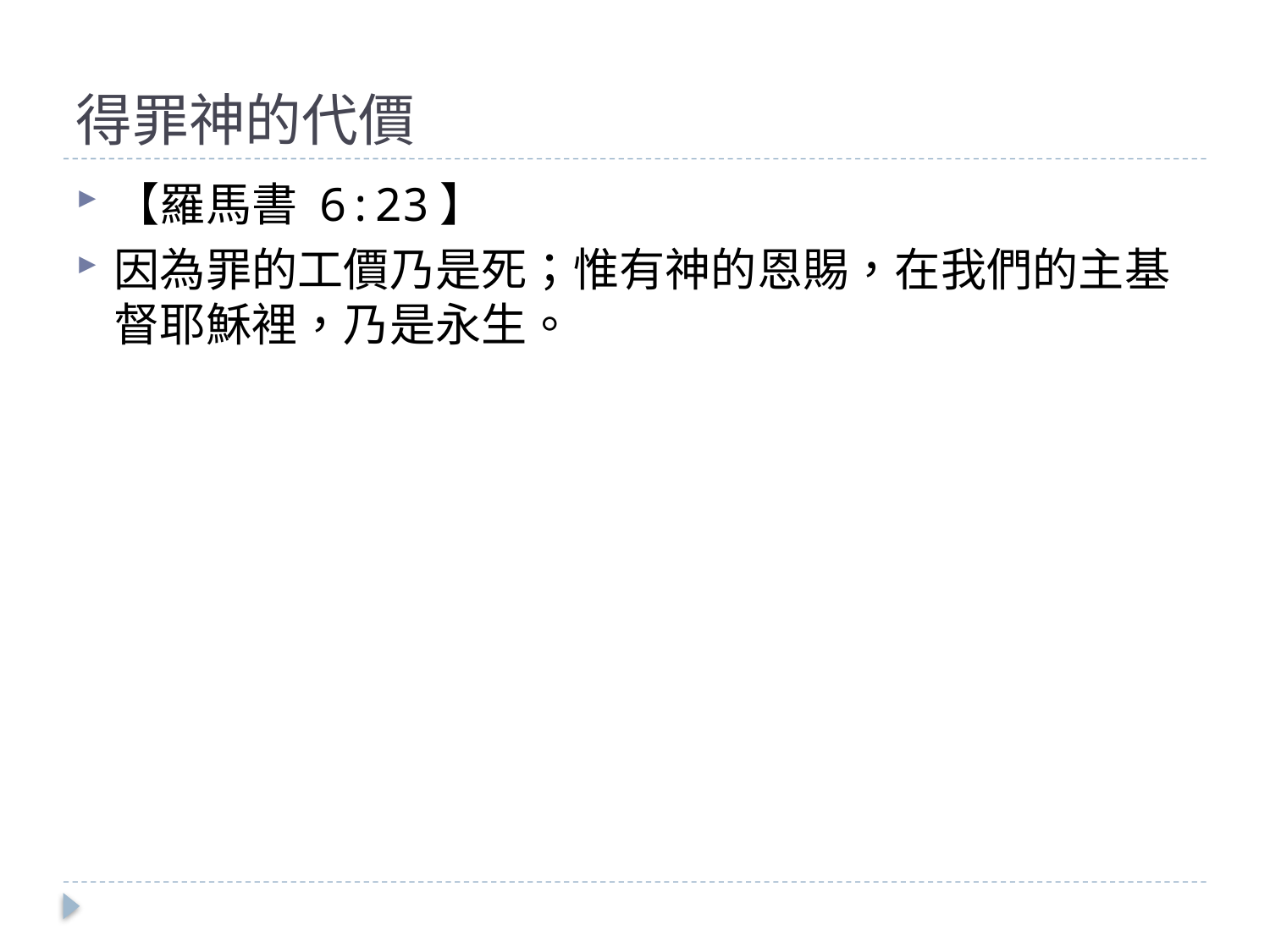

# 得罪神的代價
【羅馬書 6:23】
因為罪的工價乃是死；惟有神的恩賜，在我們的主基督耶穌裡，乃是永生。